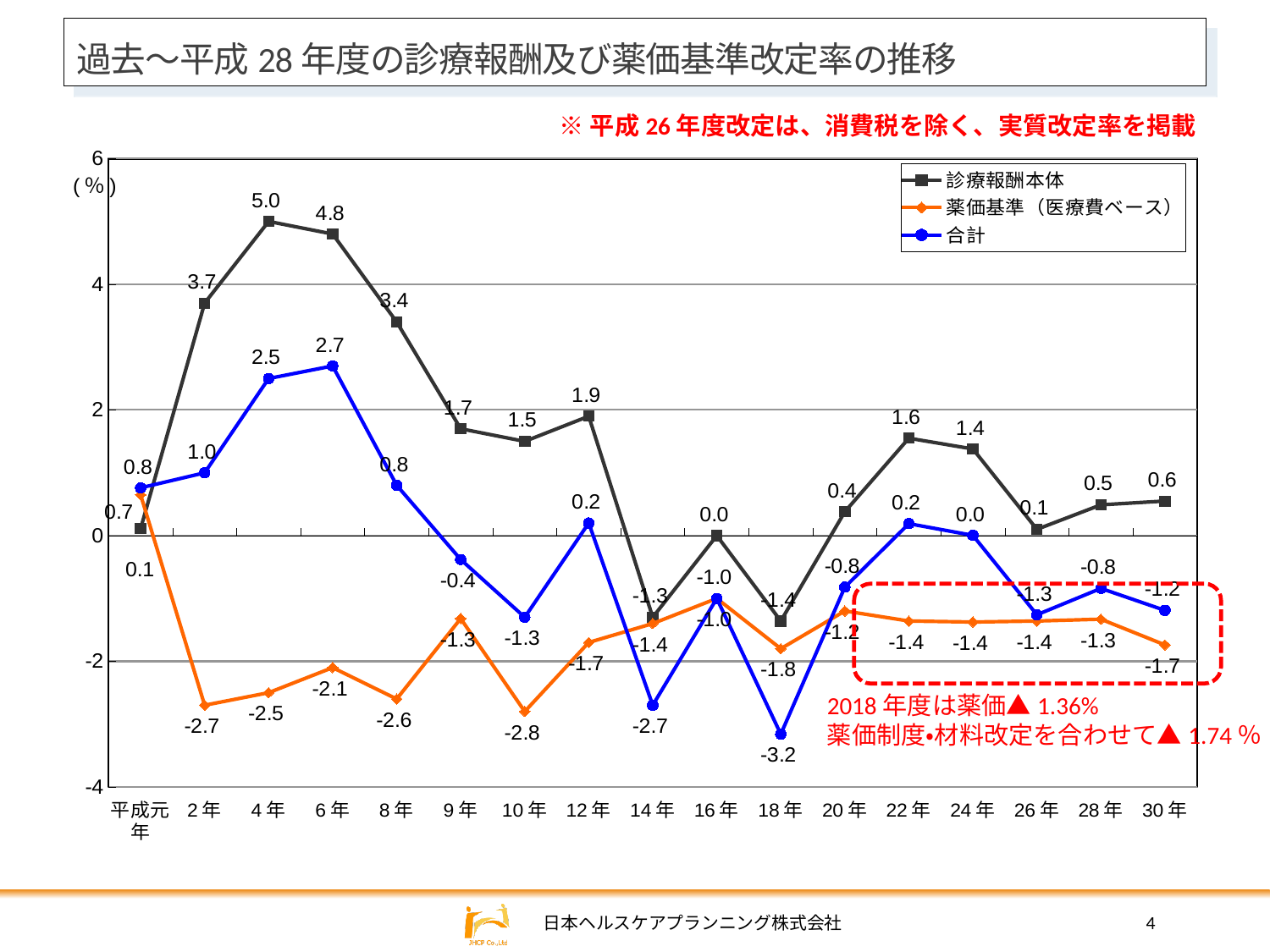

過去～平成28年度の診療報酬及び薬価基準改定率の推移
※平成26年度改定は、消費税を除く、実質改定率を掲載

### Chart

| Category | 診療報酬本体 | 薬価基準（医療費ベース） | 合計 |
|---|---|---|---|
| 平成元年 | 0.11 | 0.65 | 0.76 |
| 2年 | 3.7 | -2.7 | 1.0 |
| 4年 | 5.0 | -2.5 | 2.5 |
| 6年 | 4.8 | -2.1 | 2.7 |
| 8年 | 3.4 | -2.6 | 0.8 |
| 9年 | 1.7 | -1.32 | -0.38 |
| 10年 | 1.5 | -2.8 | -1.3 |
| 12年 | 1.9 | -1.7 | 0.2 |
| 14年 | -1.3 | -1.4 | -2.7 |
| 16年 | 0.0 | -1.0 | -1.0 |
| 18年 | -1.36 | -1.8 | -3.16 |
| 20年 | 0.38 | -1.2 | -0.82 |
| 22年 | 1.55 | -1.36 | 0.19 |
| 24年 | 1.379 | -1.375 | 0.004 |
| 26年 | 0.1 | -1.36 | -1.26 |
| 28年 | 0.49 | -1.33 | -0.84 |
| 30年 | 0.55 | -1.74 | -1.19 |
2018年度は薬価▲1.36%
薬価制度・材料改定を合わせて▲1.74％
4